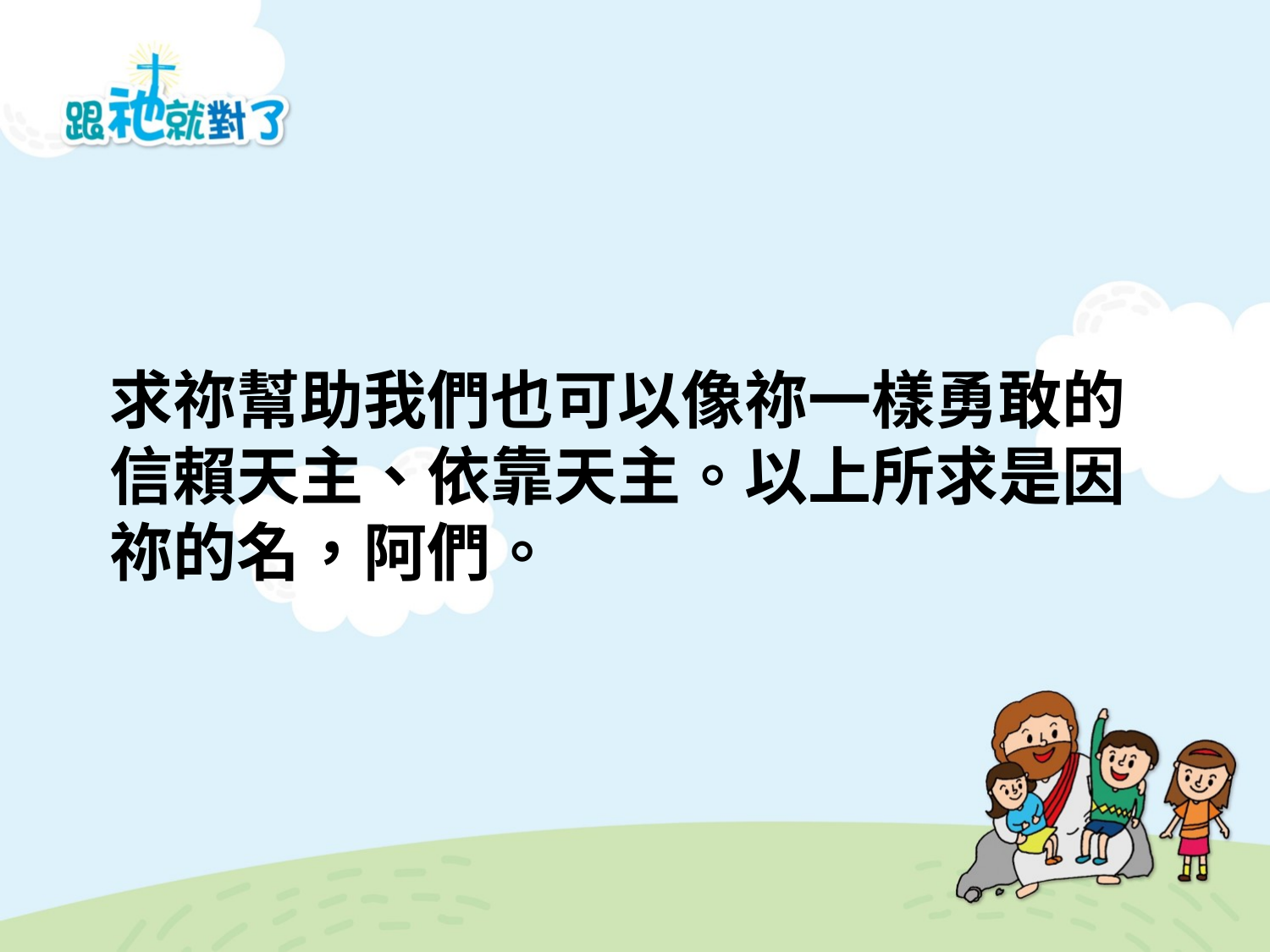

求祢幫助我們也可以像祢一樣勇敢的信賴天主、依靠天主。以上所求是因祢的名，阿們。